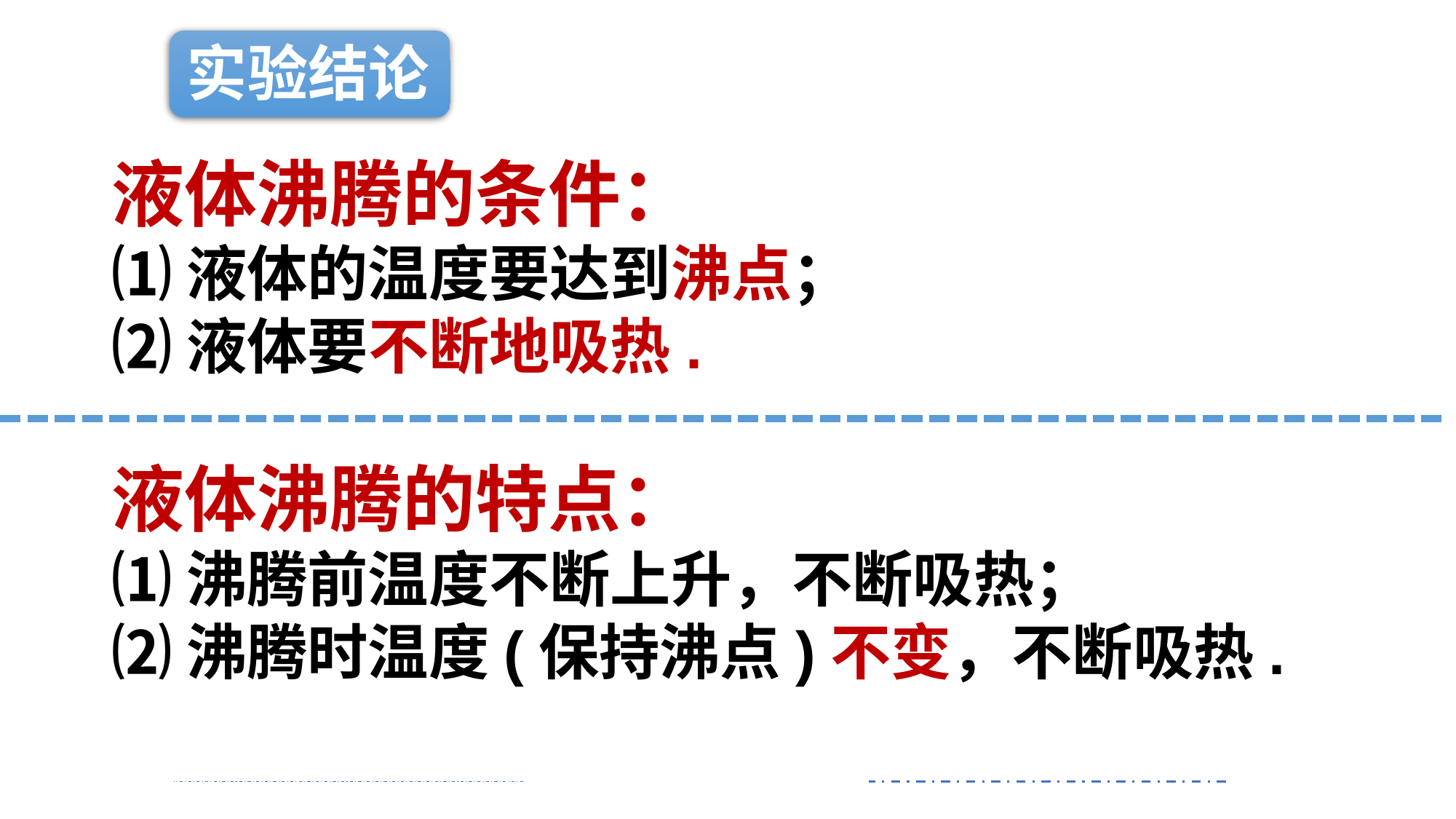

实验结论

液体沸腾的条件：
⑴液体的温度要达到沸点；
⑵液体要不断地吸热.

液体沸腾的特点：
⑴沸腾前温度不断上升，不断吸热；
⑵沸腾时温度(保持沸点)不变，不断吸热.